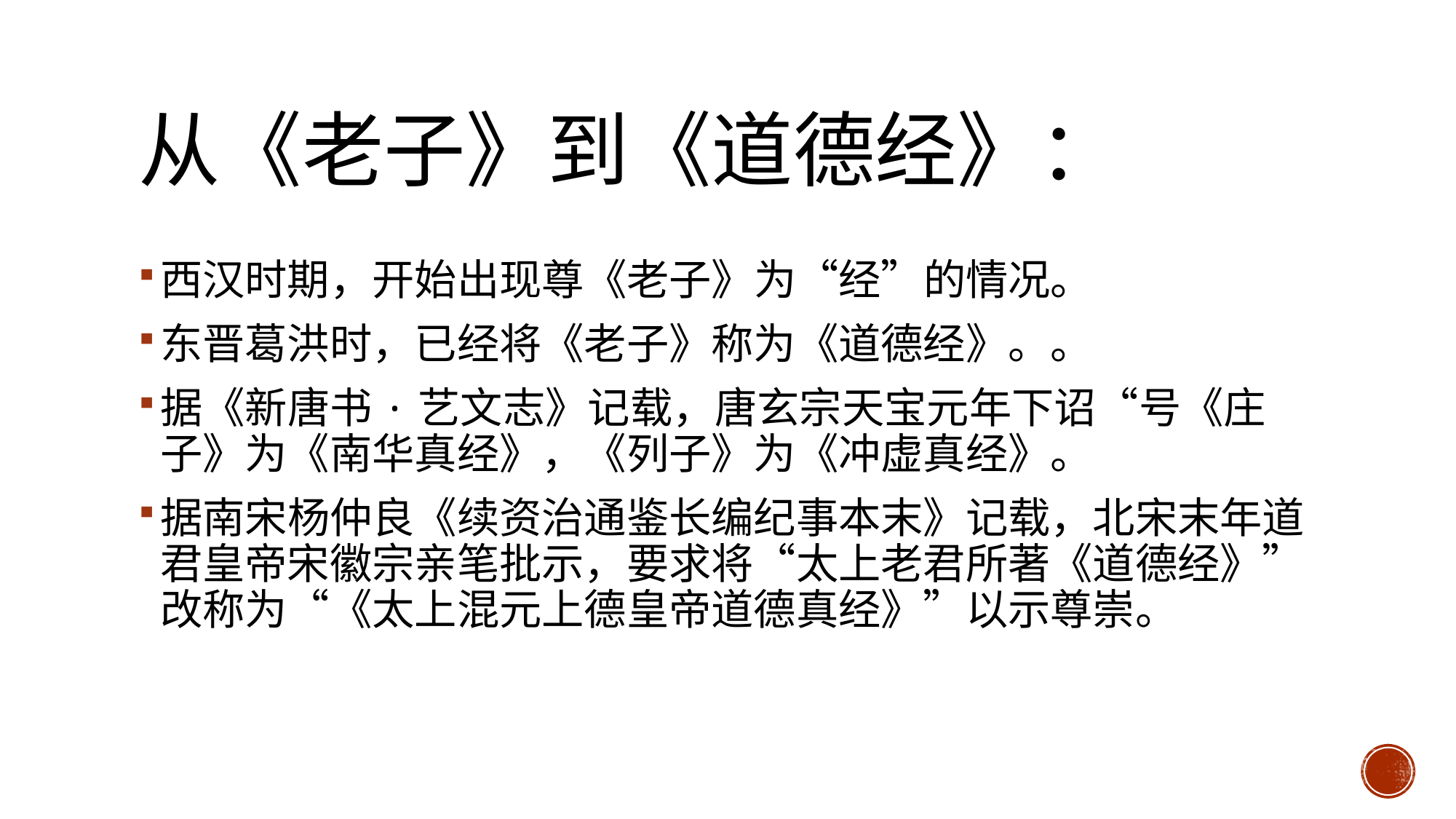

# 从《老子》到《道德经》：
西汉时期，开始出现尊《老子》为“经”的情况。
东晋葛洪时，已经将《老子》称为《道德经》。。
据《新唐书·艺文志》记载，唐玄宗天宝元年下诏“号《庄子》为《南华真经》，《列子》为《冲虚真经》。
据南宋杨仲良《续资治通鉴长编纪事本末》记载，北宋末年道君皇帝宋徽宗亲笔批示，要求将“太上老君所著《道德经》”改称为“《太上混元上德皇帝道德真经》”以示尊崇。